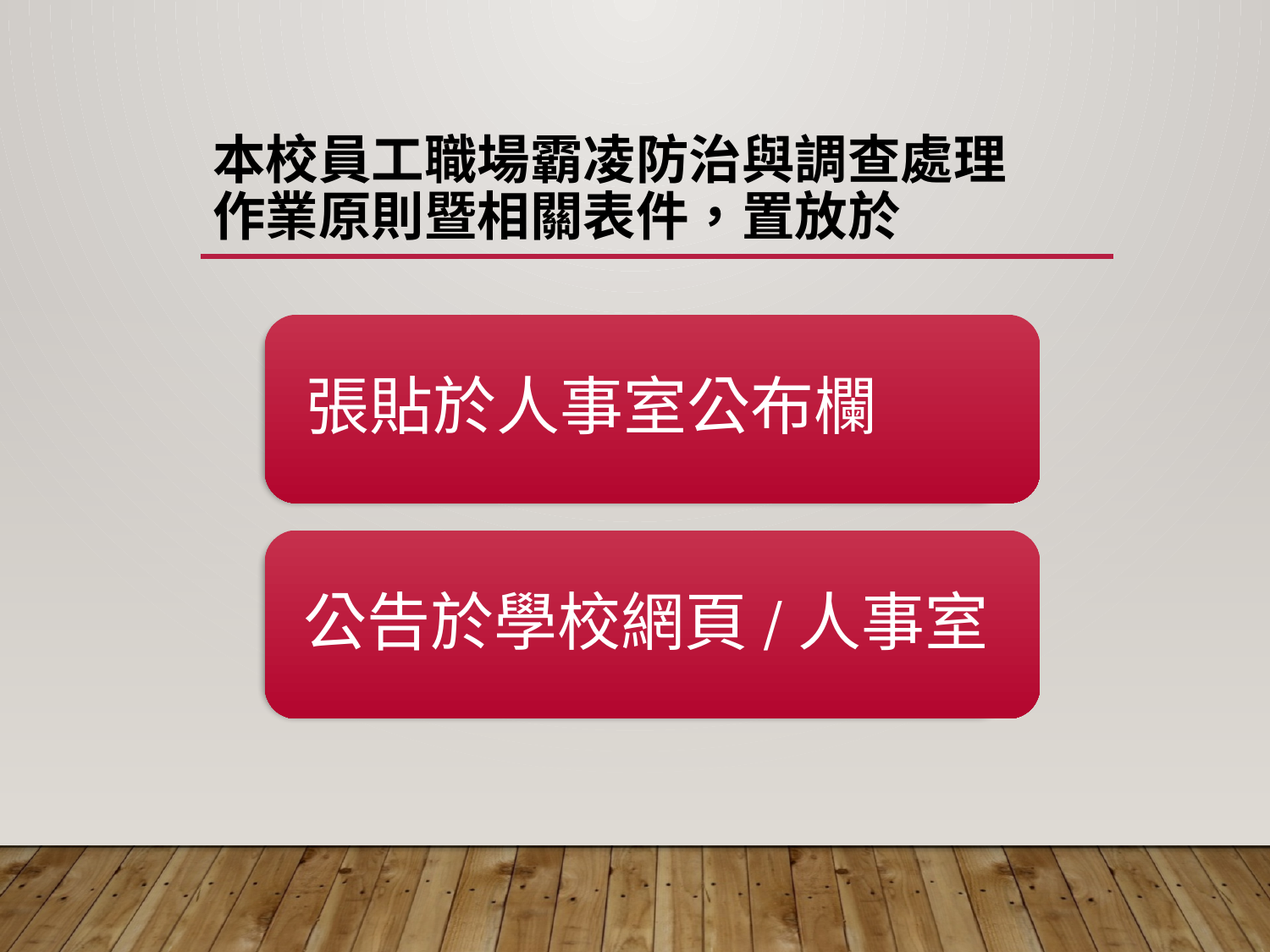

# 本校員工職場霸凌防治與調查處理作業原則暨相關表件，置放於

張貼於人事室公布欄

公告於學校網頁/人事室